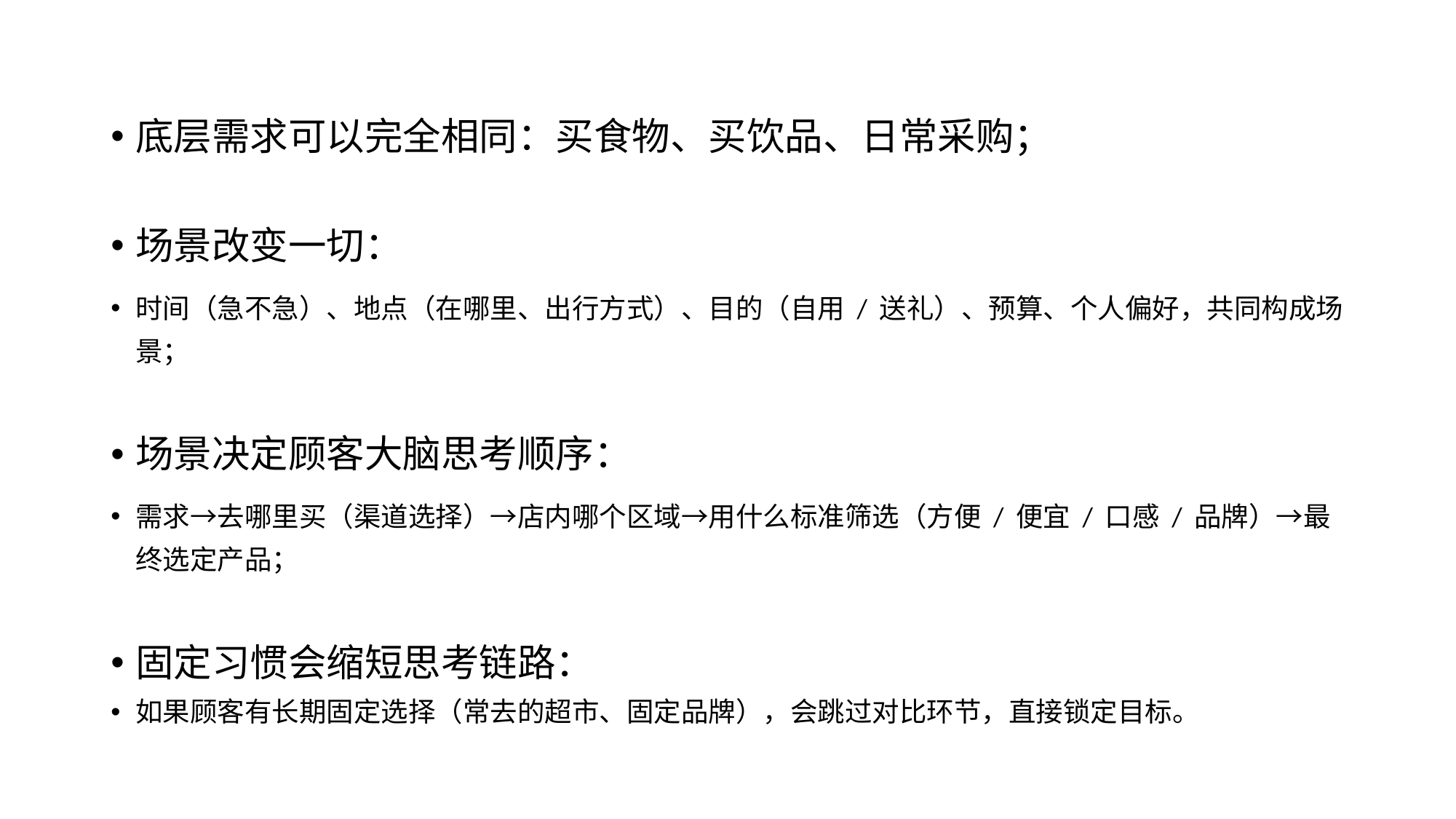

底层需求可以完全相同：买食物、买饮品、日常采购；

场景改变一切：
时间（急不急）、地点（在哪里、出行方式）、目的（自用 / 送礼）、预算、个人偏好，共同构成场景；

场景决定顾客大脑思考顺序：
需求→去哪里买（渠道选择）→店内哪个区域→用什么标准筛选（方便 / 便宜 / 口感 / 品牌）→最终选定产品；

固定习惯会缩短思考链路：
如果顾客有长期固定选择（常去的超市、固定品牌），会跳过对比环节，直接锁定目标。